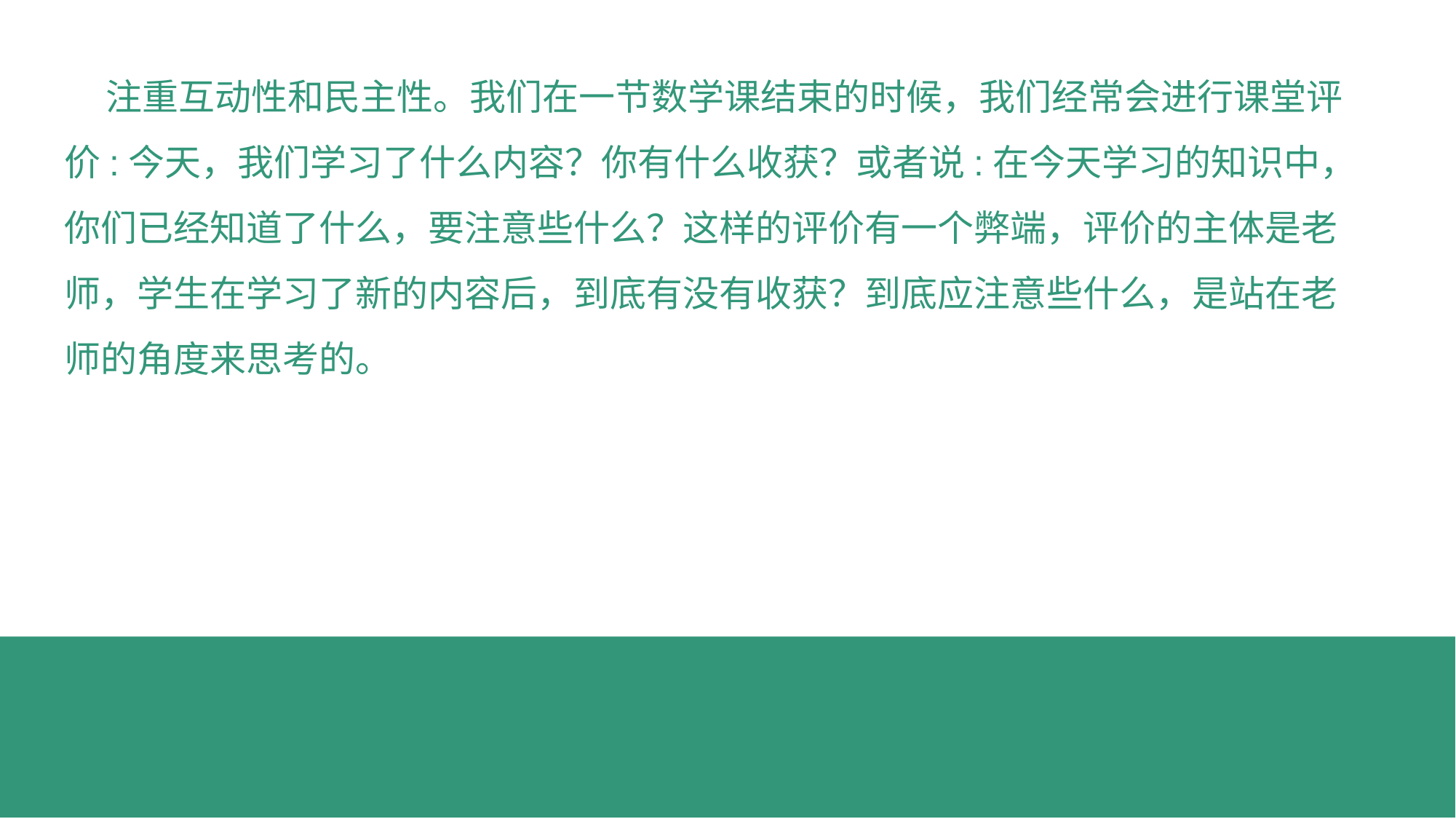

注重互动性和民主性。我们在一节数学课结束的时候，我们经常会进行课堂评价:今天，我们学习了什么内容？你有什么收获？或者说:在今天学习的知识中，你们已经知道了什么，要注意些什么？这样的评价有一个弊端，评价的主体是老师，学生在学习了新的内容后，到底有没有收获？到底应注意些什么，是站在老师的角度来思考的。